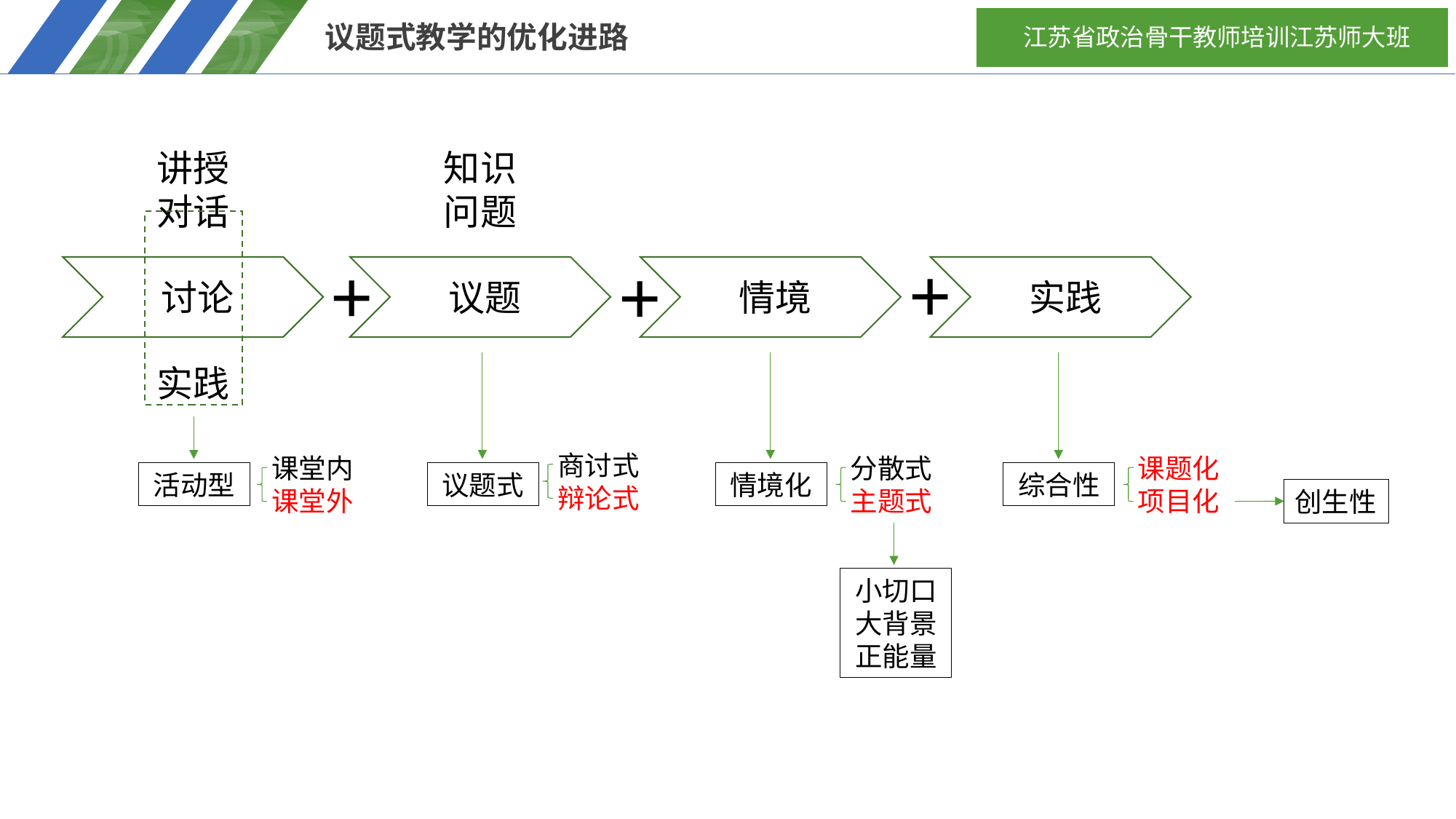

# 议题式教学的优化进路
讲授
对话
知识
问题

+
+
+

讨论
议题
情境
实践
实践
商讨式
辩论式
课堂内
课堂外
分散式
主题式
课题化
项目化
活动型
议题式
情境化
综合性

创生性
小切口大背景正能量